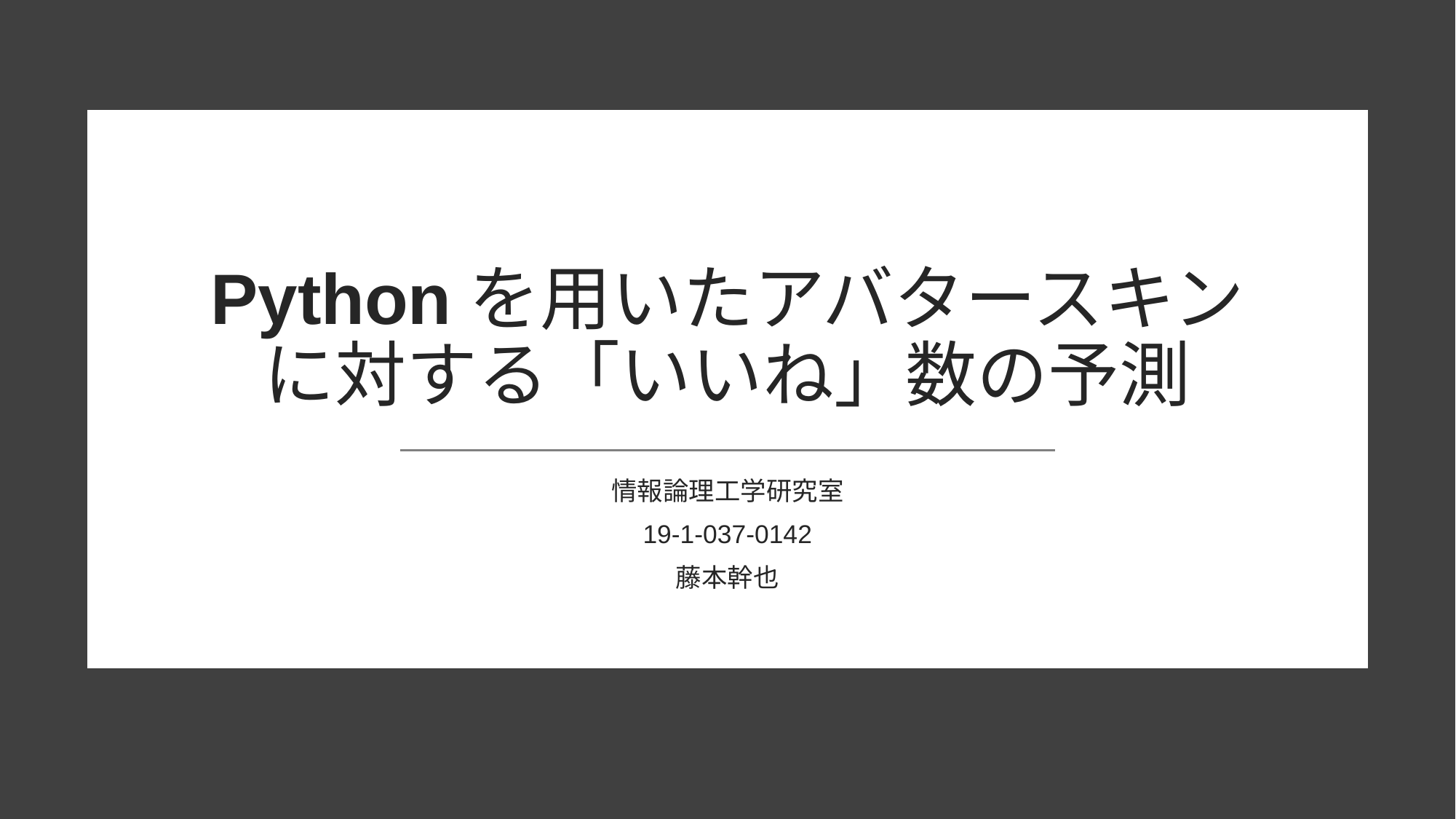

# Pythonを用いたアバタースキンに対する「いいね」数の予測
情報論理工学研究室
19-1-037-0142
藤本幹也